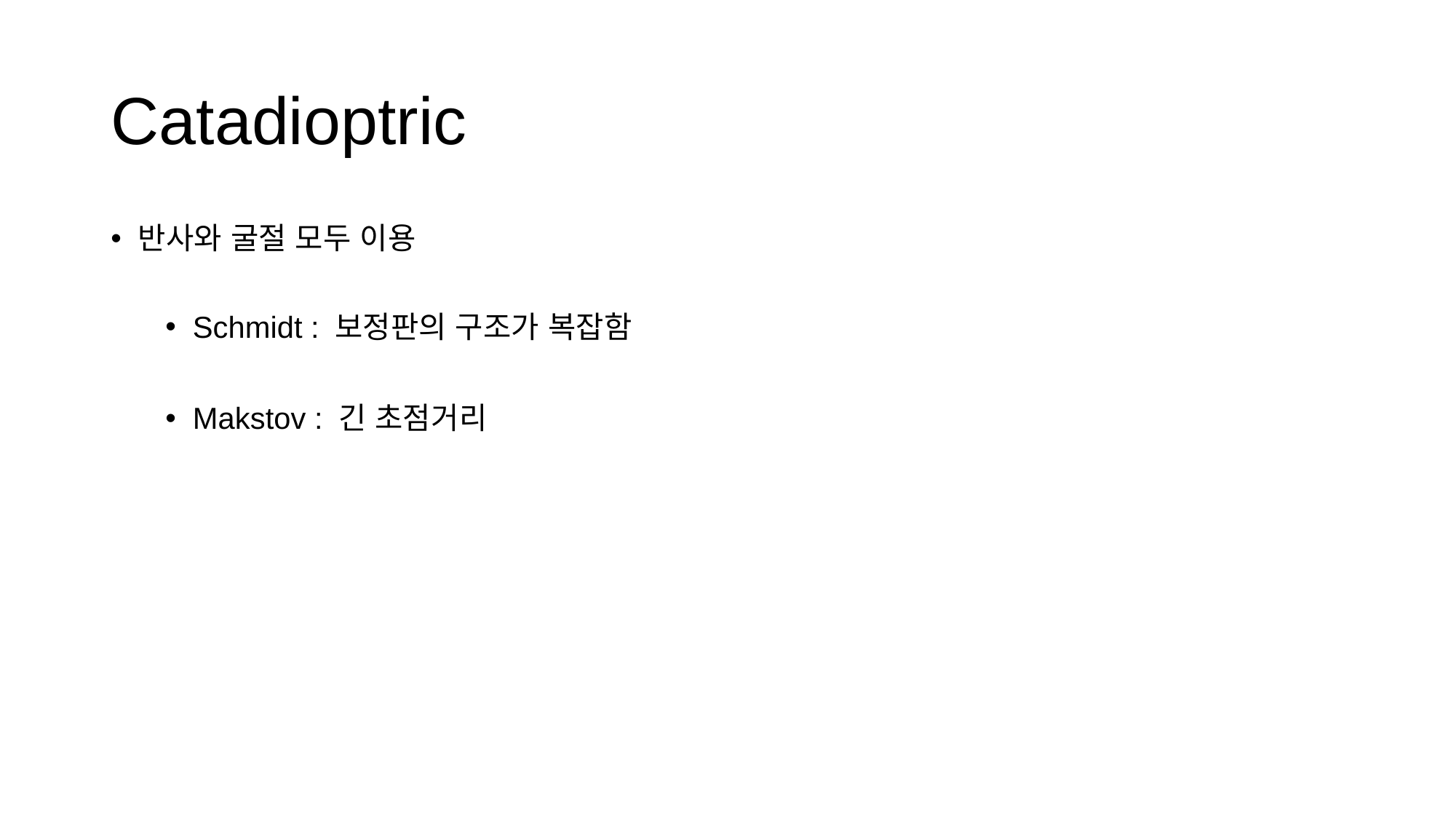

# Catadioptric
반사와 굴절 모두 이용

Schmidt : 보정판의 구조가 복잡함

Makstov : 긴 초점거리